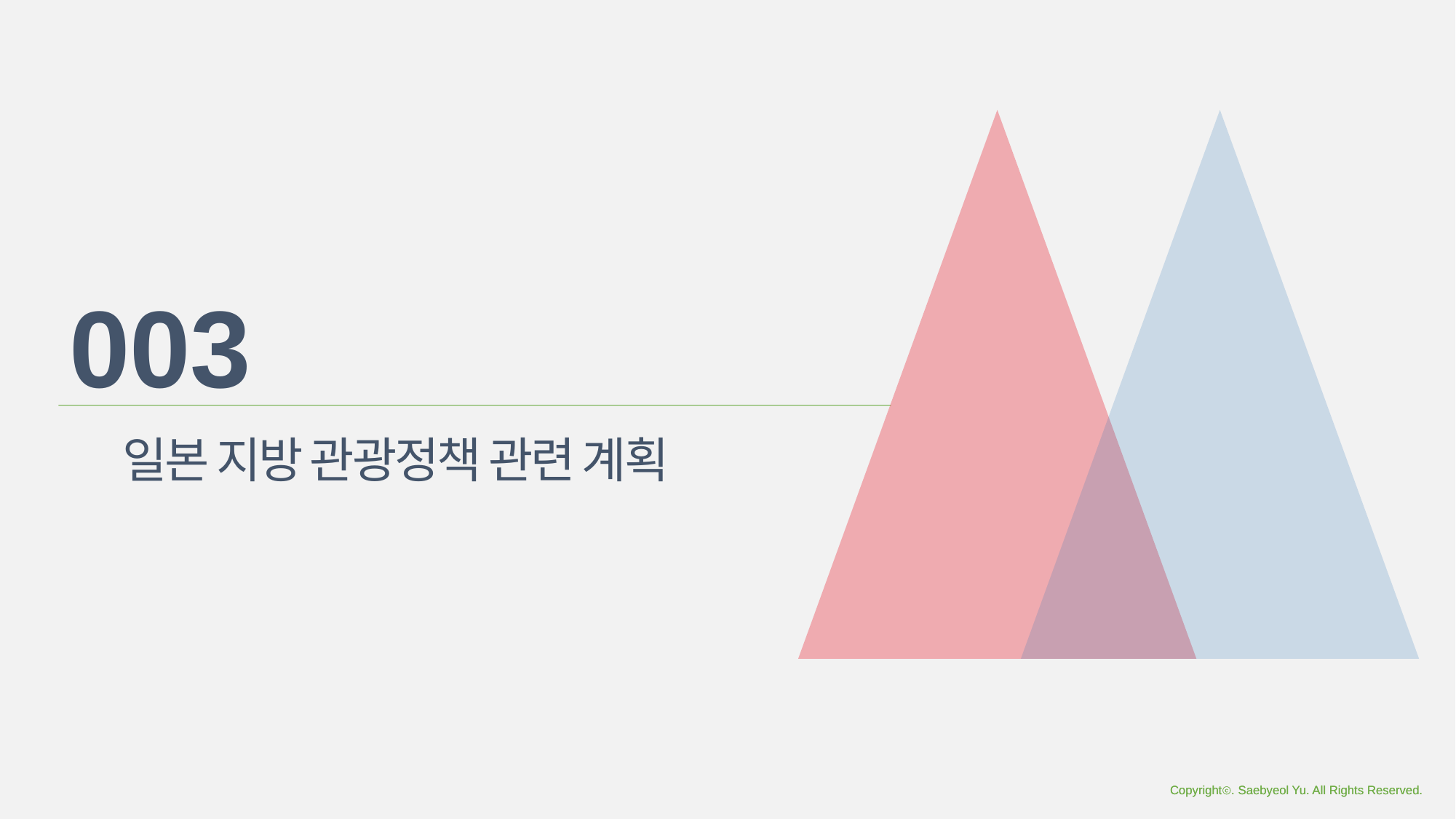

003
일본 지방 관광정책 관련 계획
Copyrightⓒ. Saebyeol Yu. All Rights Reserved.